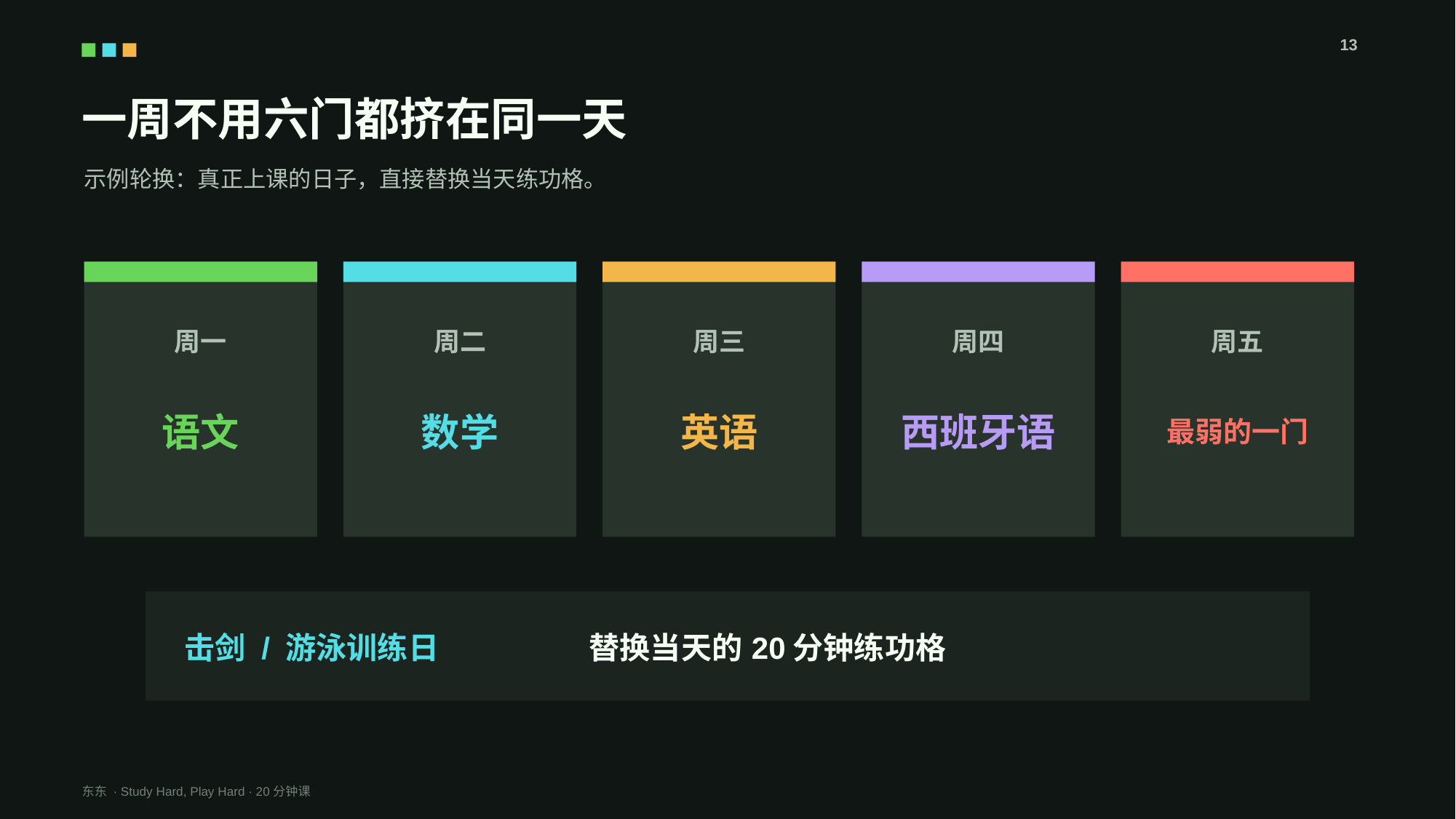

13

一周不用六门都挤在同一天
示例轮换：真正上课的日子，直接替换当天练功格。

周一
周二
周三
周四
周五
语文
数学
英语
西班牙语
最弱的一门

击剑 / 游泳训练日
替换当天的20分钟练功格
东东 · Study Hard, Play Hard · 20分钟课